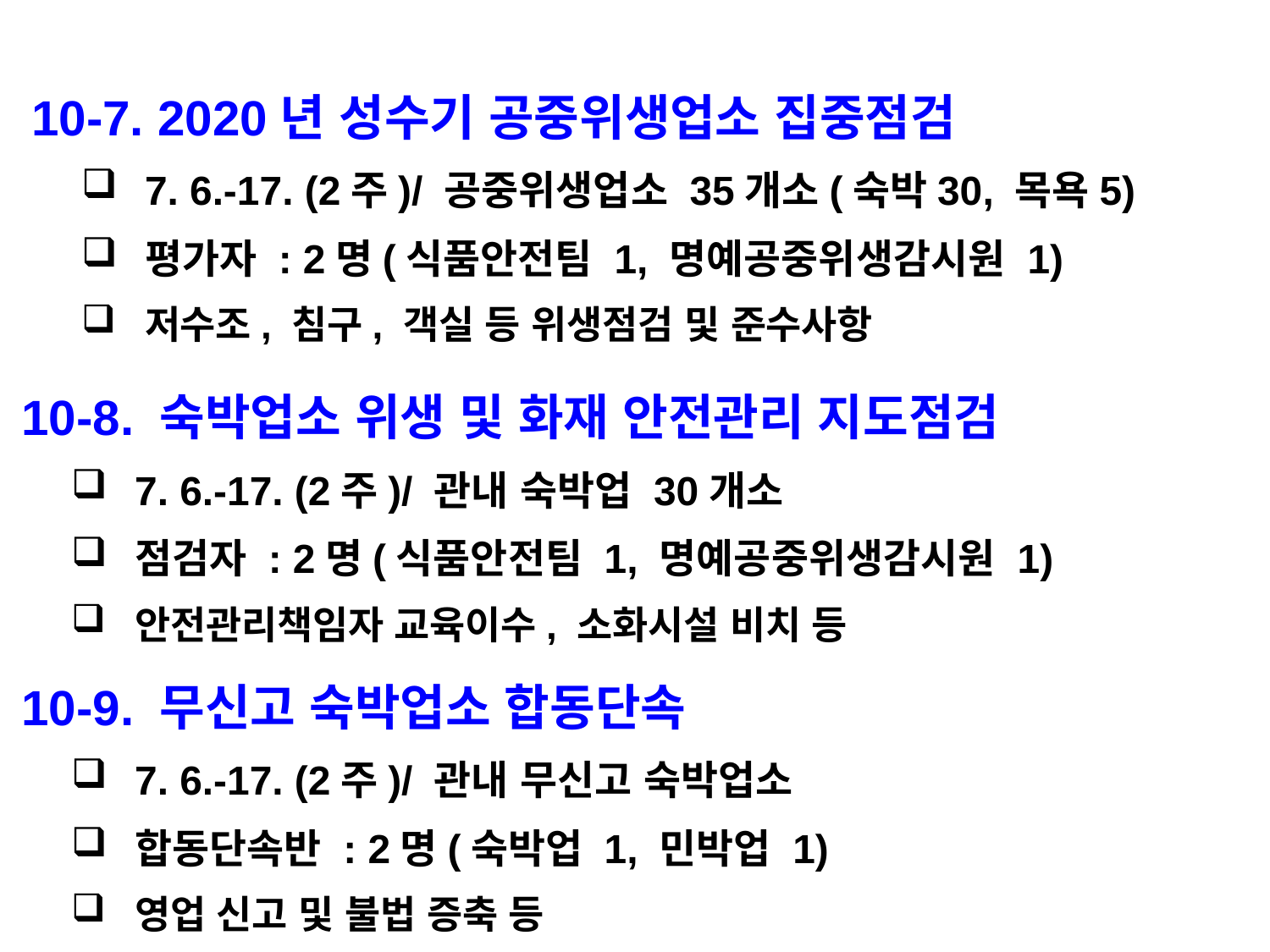

10-7. 2020년 성수기 공중위생업소 집중점검
7. 6.-17. (2주)/ 공중위생업소 35개소(숙박30, 목욕5)
평가자 : 2명(식품안전팀 1, 명예공중위생감시원 1)
저수조, 침구, 객실 등 위생점검 및 준수사항
 10-8. 숙박업소 위생 및 화재 안전관리 지도점검
7. 6.-17. (2주)/ 관내 숙박업 30개소
점검자 : 2명(식품안전팀 1, 명예공중위생감시원 1)
안전관리책임자 교육이수, 소화시설 비치 등
 10-9. 무신고 숙박업소 합동단속
7. 6.-17. (2주)/ 관내 무신고 숙박업소
합동단속반 : 2명(숙박업 1, 민박업 1)
영업 신고 및 불법 증축 등